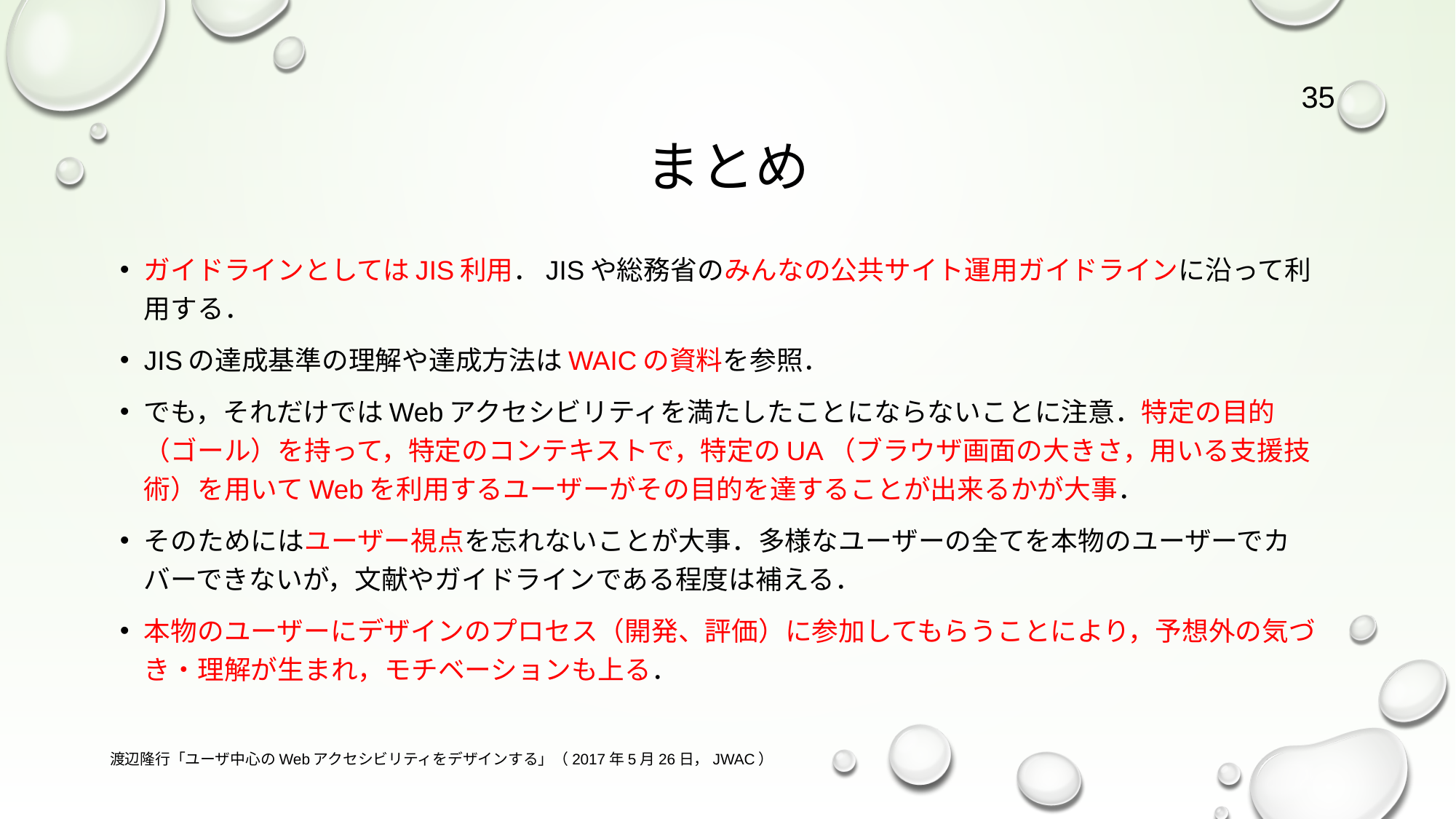

# まとめ
35
ガイドラインとしてはJIS利用．JISや総務省のみんなの公共サイト運用ガイドラインに沿って利用する．
JISの達成基準の理解や達成方法はWAICの資料を参照．
でも，それだけではWebアクセシビリティを満たしたことにならないことに注意．特定の目的（ゴール）を持って，特定のコンテキストで，特定のUA（ブラウザ画面の大きさ，用いる支援技術）を用いてWebを利用するユーザーがその目的を達することが出来るかが大事．
そのためにはユーザー視点を忘れないことが大事．多様なユーザーの全てを本物のユーザーでカバーできないが，文献やガイドラインである程度は補える．
本物のユーザーにデザインのプロセス（開発、評価）に参加してもらうことにより，予想外の気づき・理解が生まれ，モチベーションも上る．
渡辺隆行「ユーザ中心のWebアクセシビリティをデザインする」（2017年5月26日，JWAC）